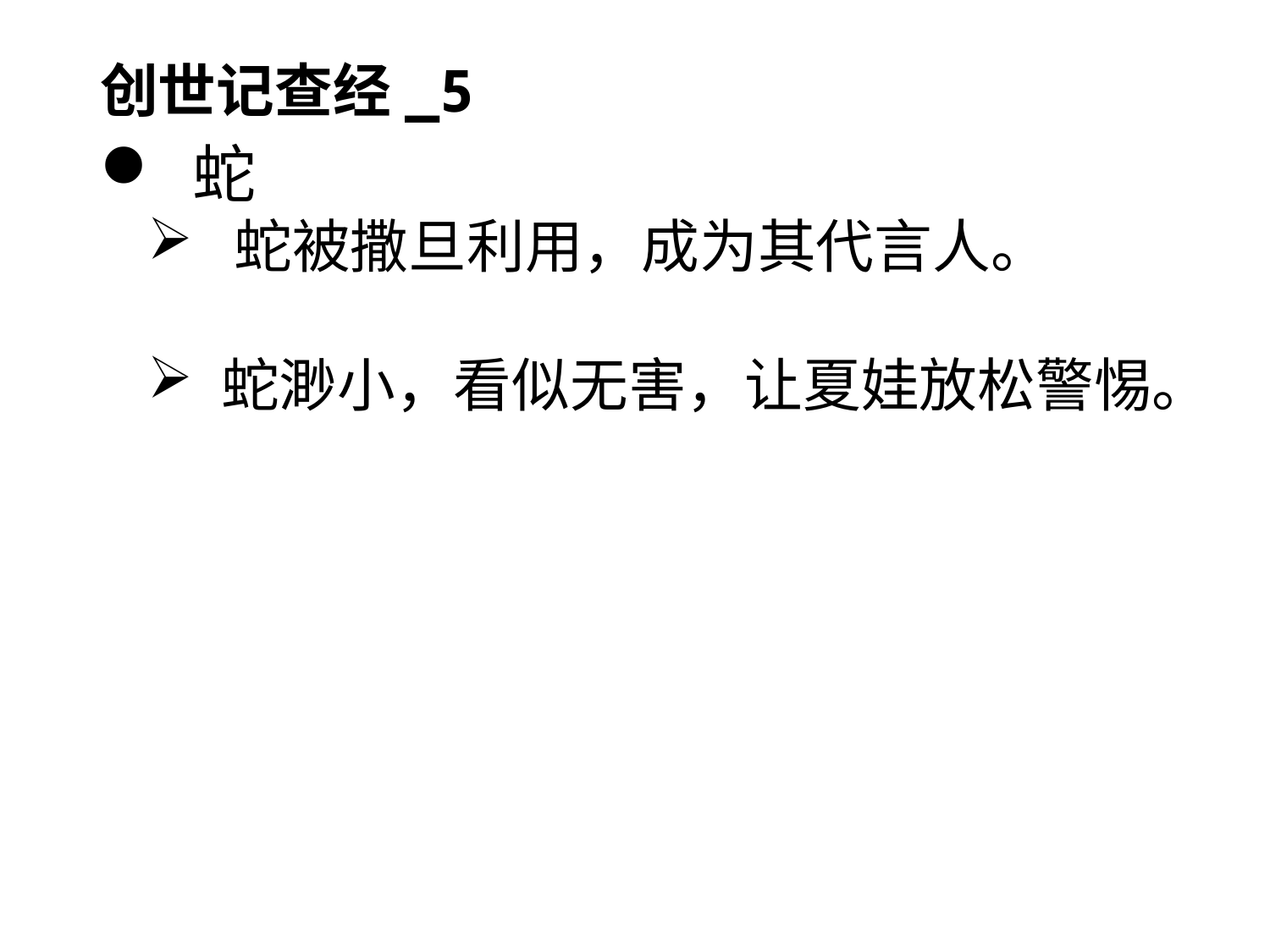

# 创世记查经_5
 蛇
  蛇被撒旦利用，成为其代言人。

 蛇渺小，看似无害，让夏娃放松警惕。